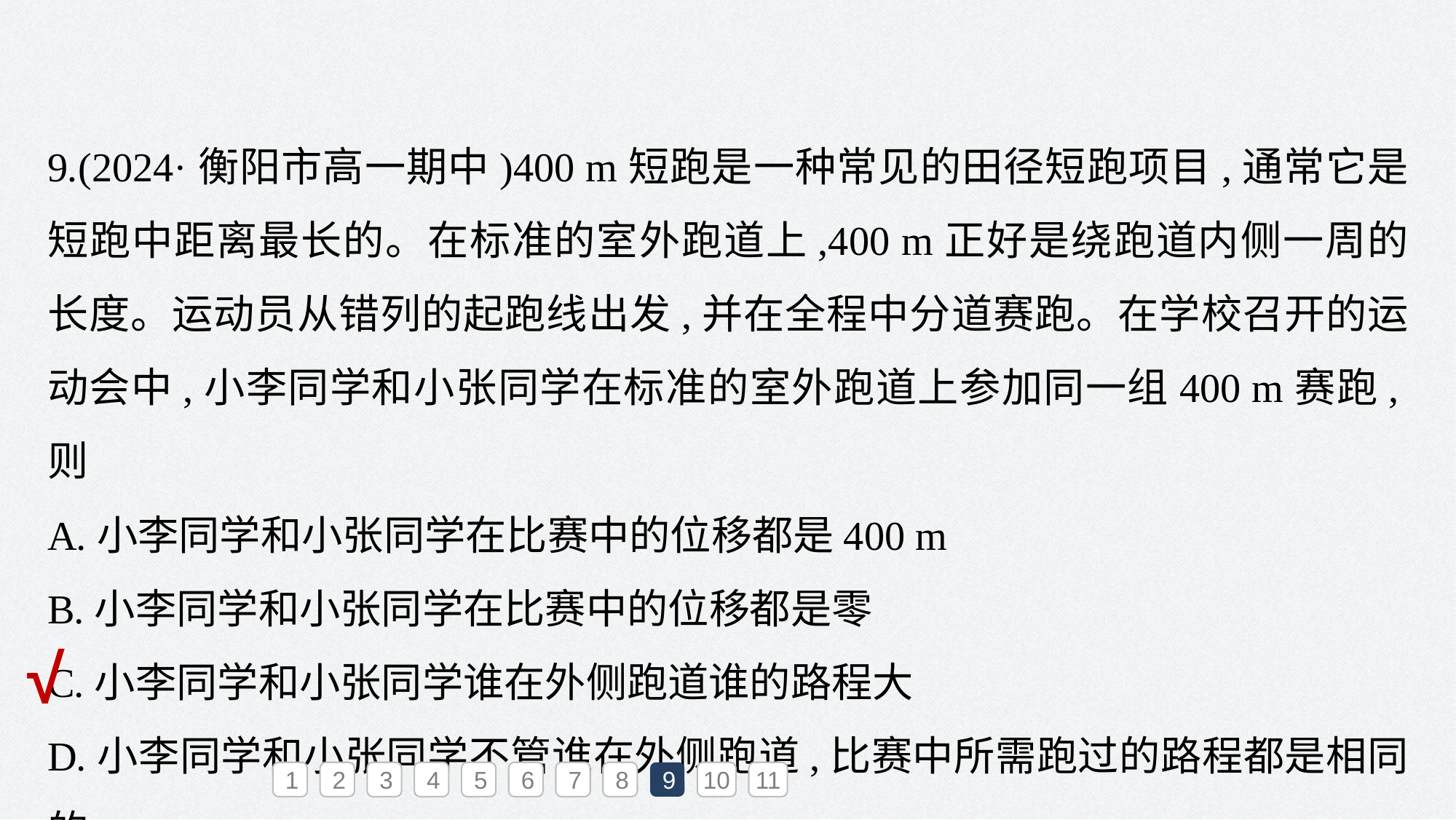

9.(2024·衡阳市高一期中)400 m短跑是一种常见的田径短跑项目,通常它是短跑中距离最长的。在标准的室外跑道上,400 m正好是绕跑道内侧一周的长度。运动员从错列的起跑线出发,并在全程中分道赛跑。在学校召开的运动会中,小李同学和小张同学在标准的室外跑道上参加同一组400 m赛跑,则
A.小李同学和小张同学在比赛中的位移都是400 m
B.小李同学和小张同学在比赛中的位移都是零
C.小李同学和小张同学谁在外侧跑道谁的路程大
D.小李同学和小张同学不管谁在外侧跑道,比赛中所需跑过的路程都是相同的
√
1
2
3
4
5
6
7
8
9
10
11